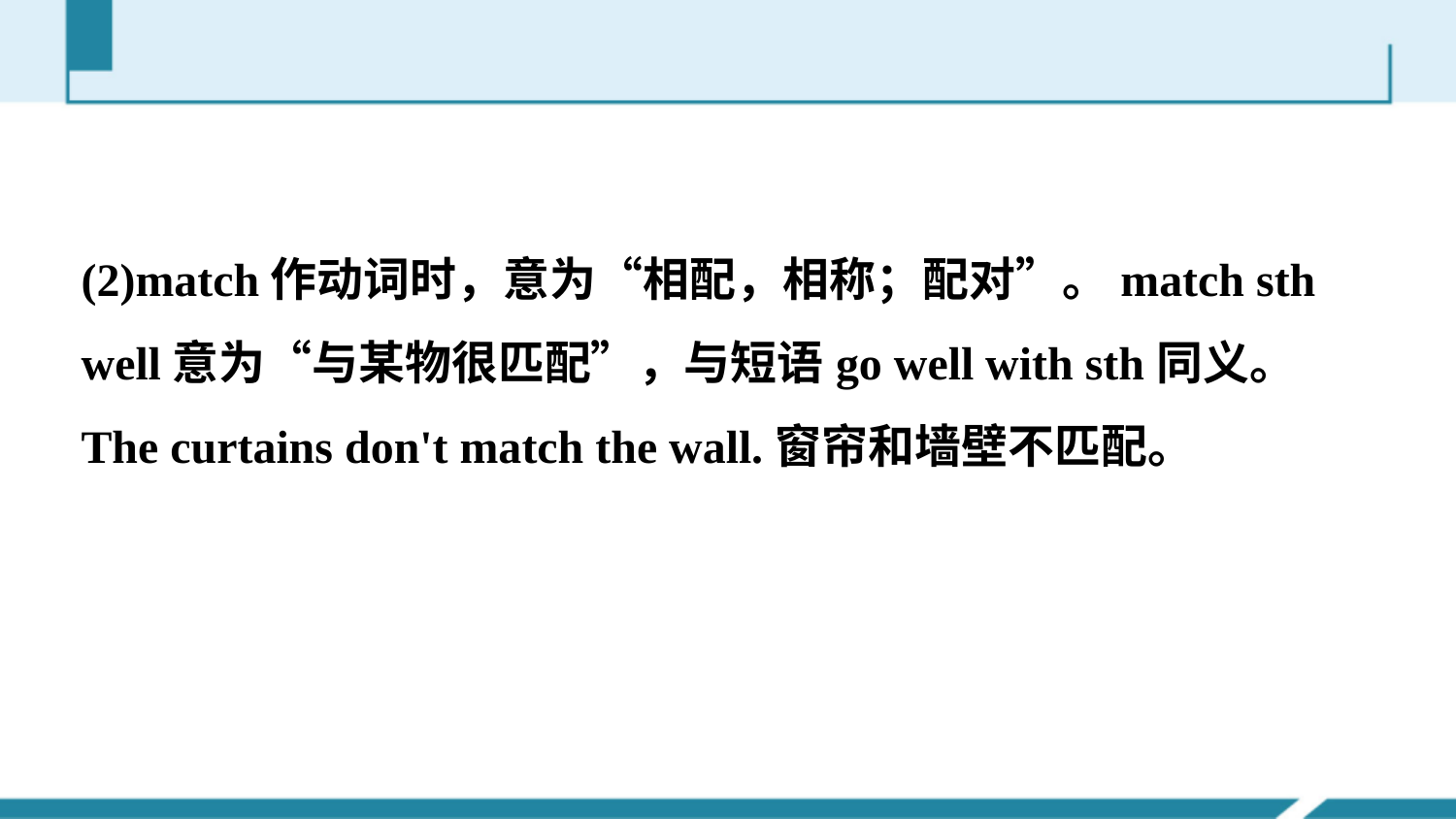

(2)match作动词时，意为“相配，相称；配对”。match sth well意为“与某物很匹配”，与短语go well with sth同义。
The curtains don't match the wall.窗帘和墙壁不匹配。